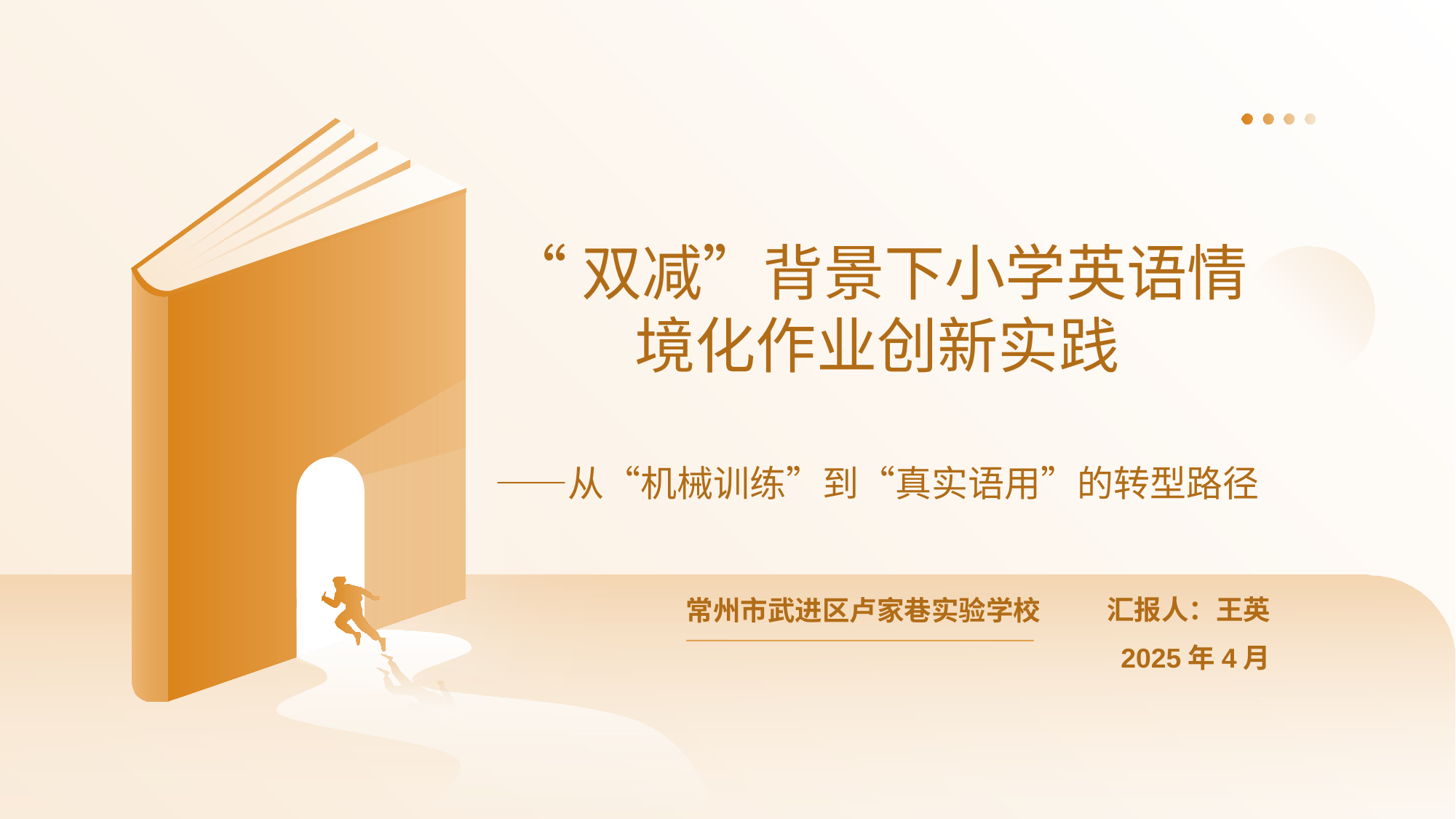

# “双减”背景下小学英语情境化作业创新实践 ——从“机械训练”到“真实语用”的转型路径
常州市武进区卢家巷实验学校
汇报人：王英
2025年4月